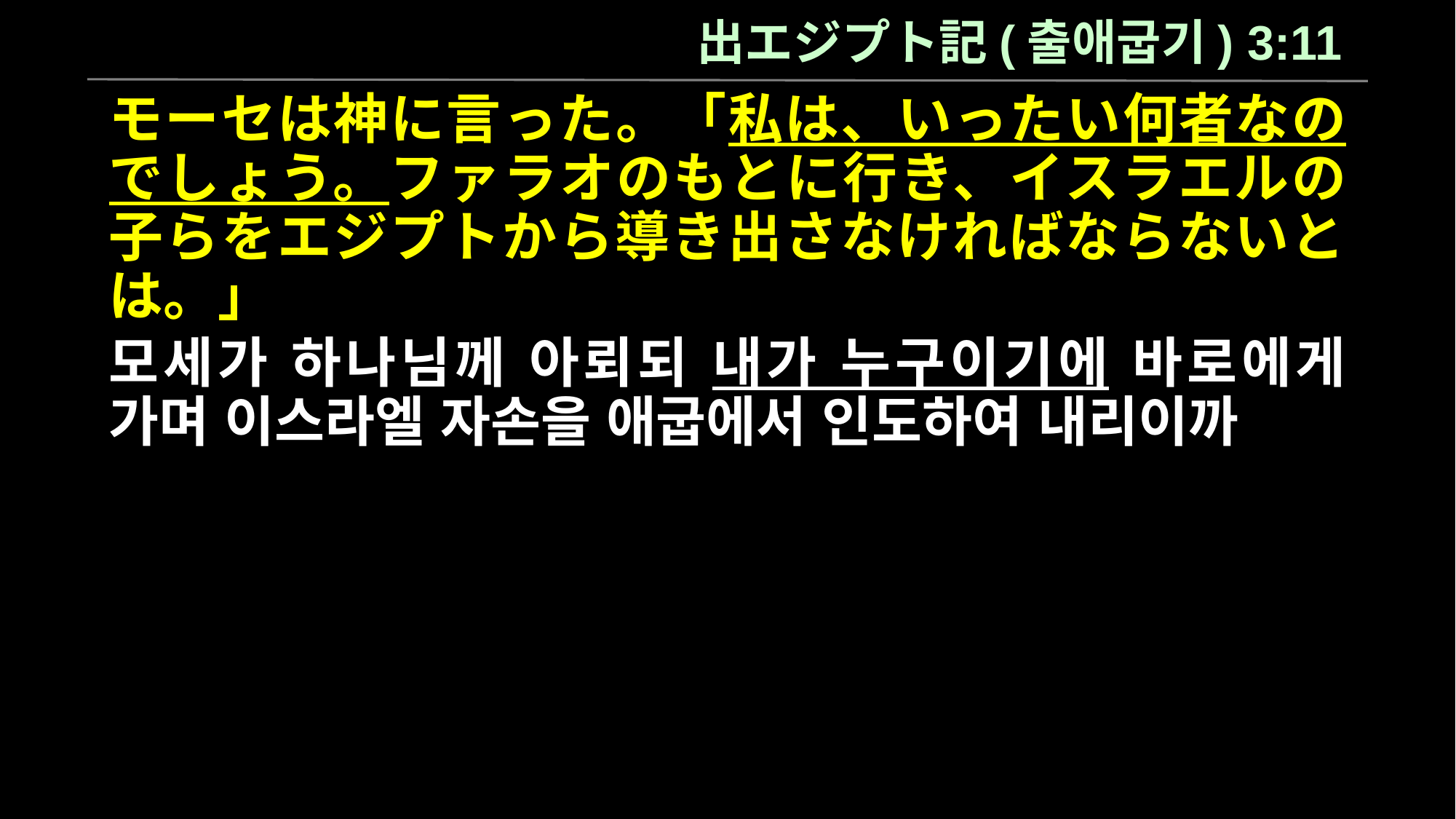

出エジプト記(출애굽기) 3:11

モーセは神に言った。「私は、いったい何者なのでしょう。ファラオのもとに行き、イスラエルの子らをエジプトから導き出さなければならないとは。」
모세가 하나님께 아뢰되 내가 누구이기에 바로에게 가며 이스라엘 자손을 애굽에서 인도하여 내리이까